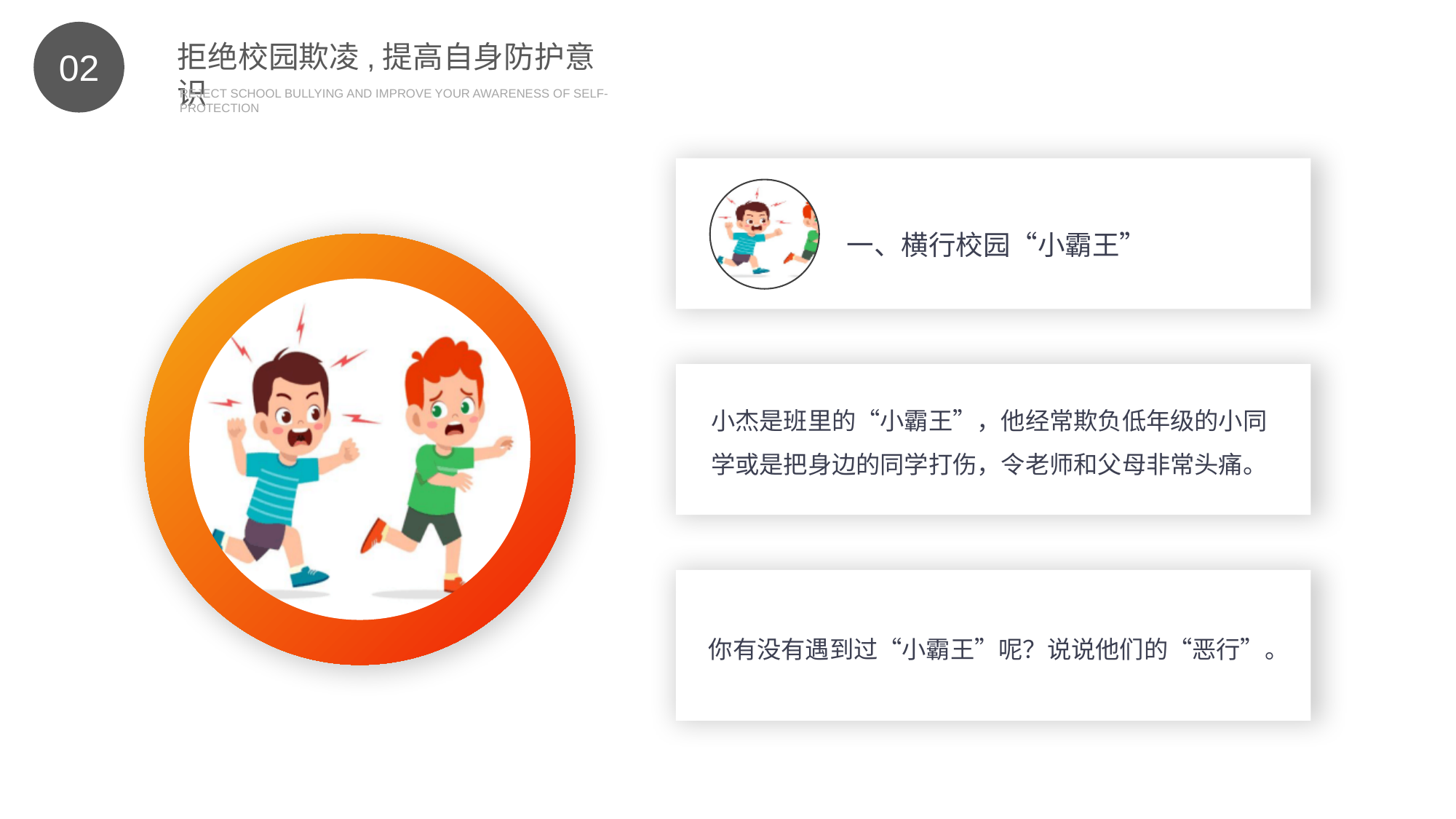

BY YUSHEN

拒绝校园欺凌,提高自身防护意识
02
REJECT SCHOOL BULLYING AND IMPROVE YOUR AWARENESS OF SELF-PROTECTION

一、横行校园“小霸王”

小杰是班里的“小霸王”，他经常欺负低年级的小同学或是把身边的同学打伤，令老师和父母非常头痛。

 你有没有遇到过“小霸王”呢？说说他们的“恶行”。